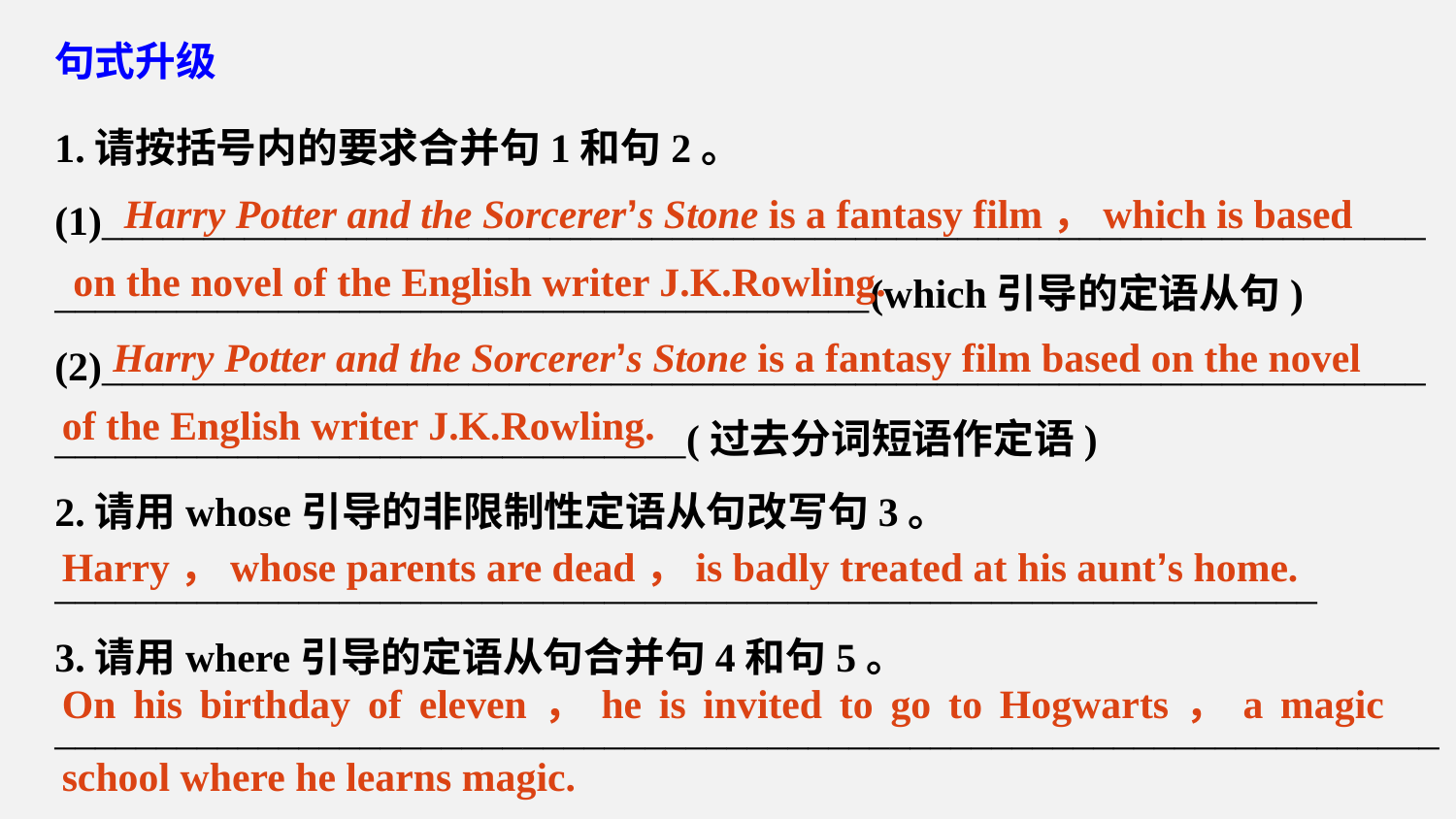

句式升级
1.请按括号内的要求合并句1和句2。
(1)_________________________________________________________________________________________________________(which引导的定语从句)
(2)________________________________________________________________________________________________(过去分词短语作定语)
2.请用whose引导的非限制性定语从句改写句3。
______________________________________________________________
3.请用where引导的定语从句合并句4和句5。
_________________________________________________________________________________________
     Harry Potter and the Sorcerer’s Stone is a fantasy film，which is based on the novel of the English writer J.K.Rowling.
     Harry Potter and the Sorcerer’s Stone is a fantasy film based on the novel of the English writer J.K.Rowling.
Harry，whose parents are dead，is badly treated at his aunt’s home.
On his birthday of eleven，he is invited to go to Hogwarts，a magic school where he learns magic.